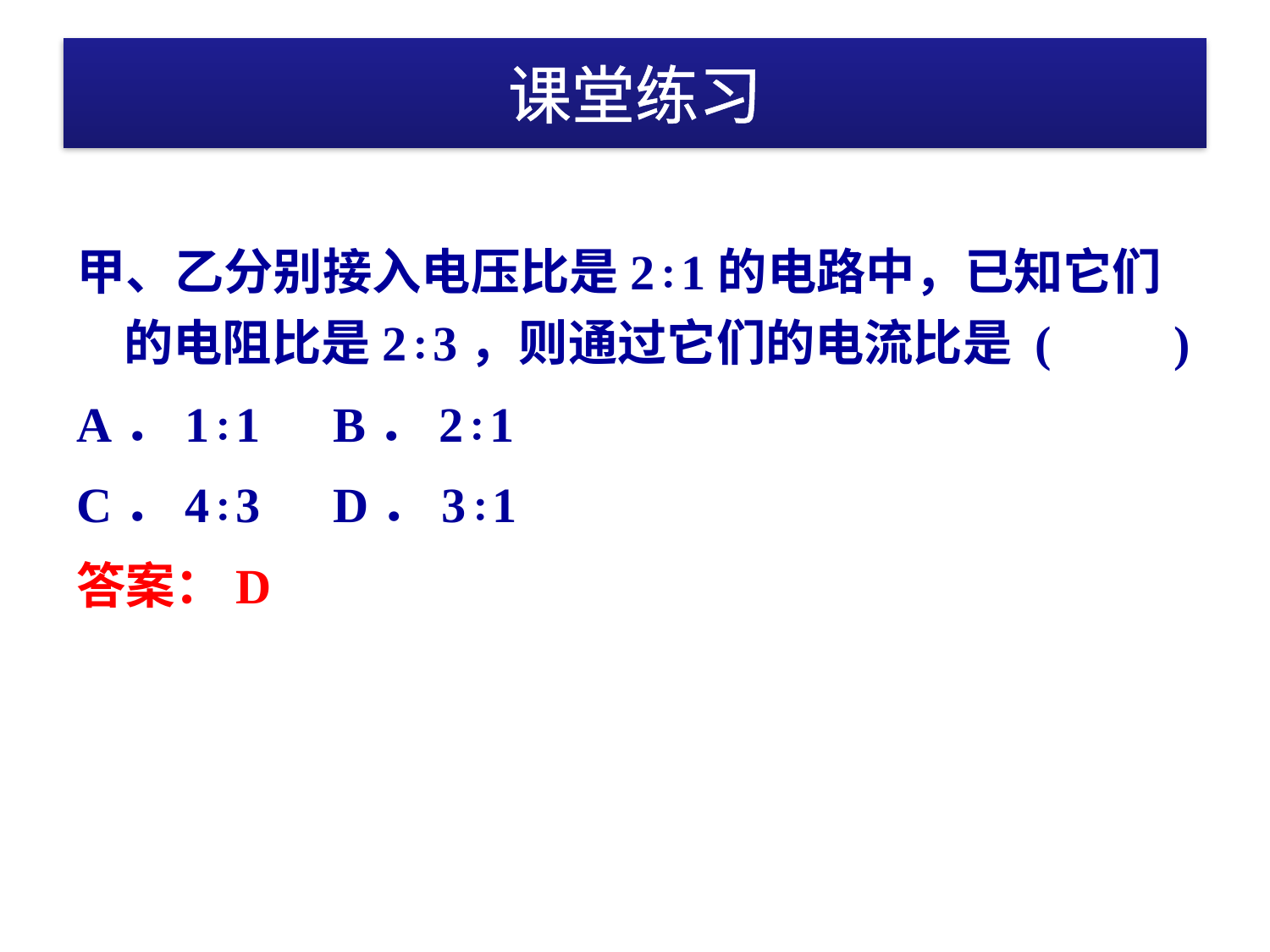

# 课堂练习
甲、乙分别接入电压比是2∶1的电路中，已知它们的电阻比是2∶3，则通过它们的电流比是 (　　)
A．1∶1　B．2∶1
C．4∶3　D．3∶1
答案：D